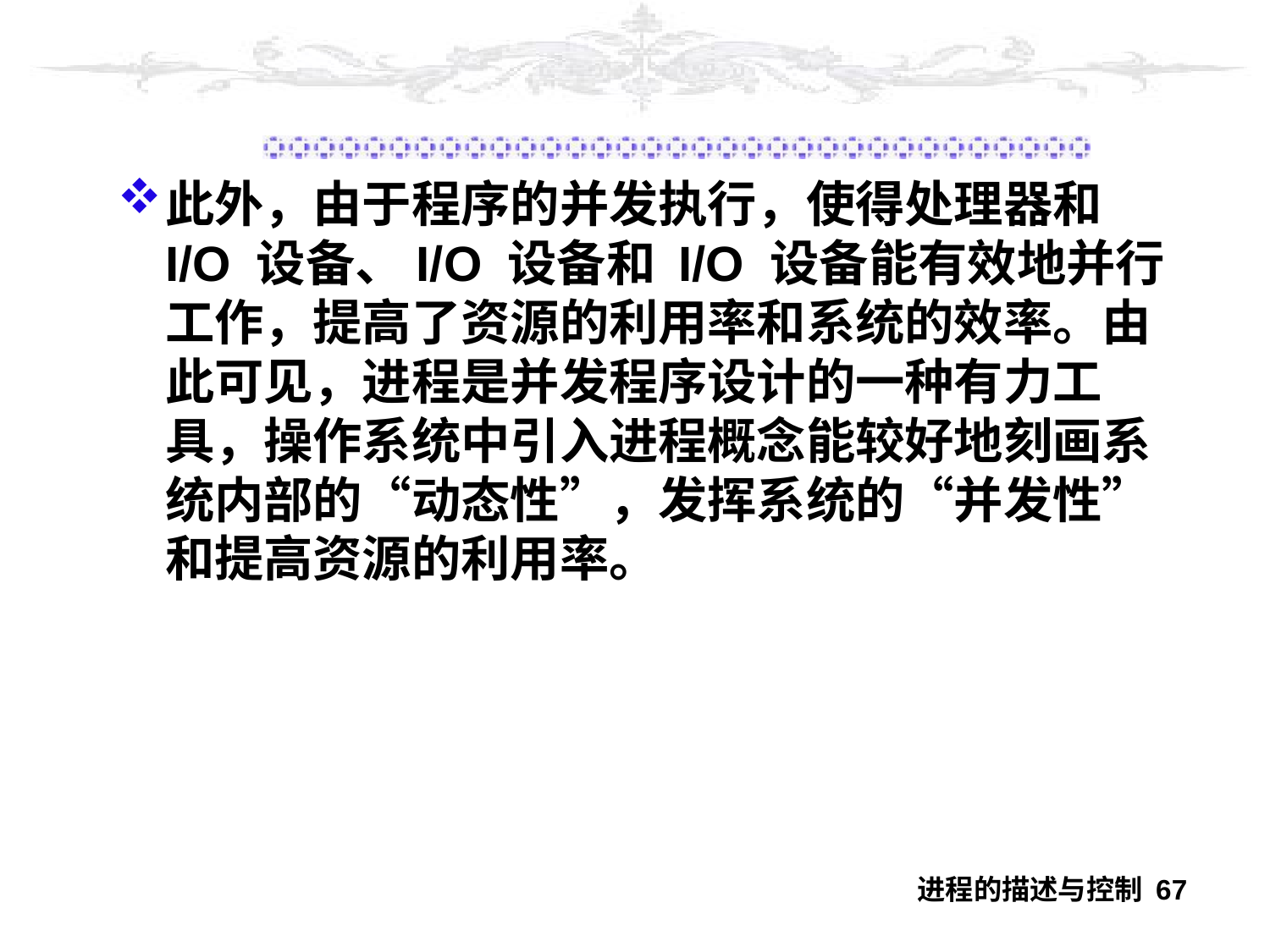

#
此外，由于程序的并发执行，使得处理器和 I/O 设备、I/O 设备和 I/O 设备能有效地并行工作，提高了资源的利用率和系统的效率。由此可见，进程是并发程序设计的一种有力工具，操作系统中引入进程概念能较好地刻画系统内部的“动态性”，发挥系统的“并发性”和提高资源的利用率。